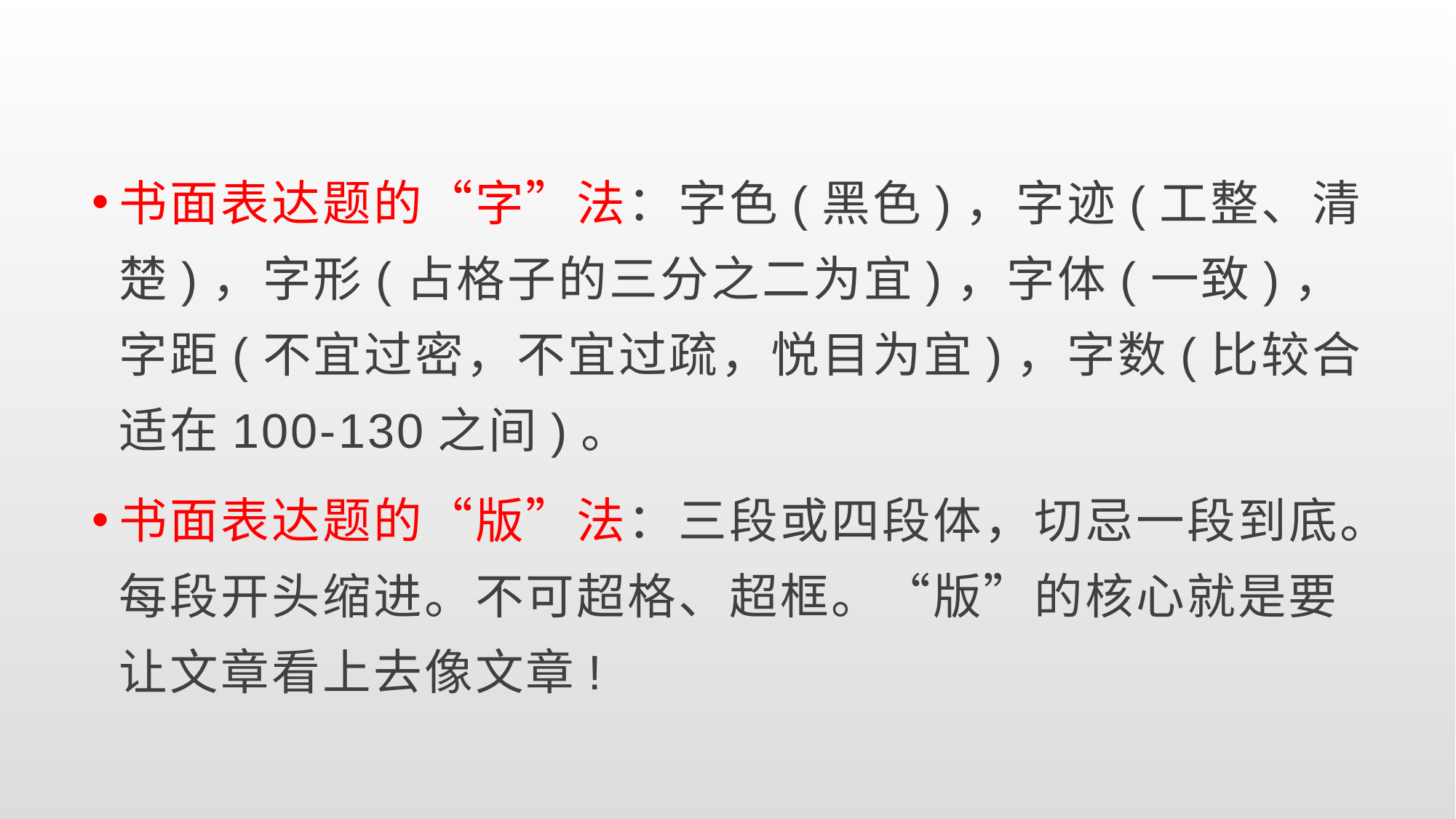

#
书面表达题的“字”法：字色(黑色)，字迹(工整、清楚)，字形(占格子的三分之二为宜)，字体(一致)，字距(不宜过密，不宜过疏，悦目为宜)，字数(比较合适在100-130之间)。
书面表达题的“版”法：三段或四段体，切忌一段到底。每段开头缩进。不可超格、超框。“版”的核心就是要让文章看上去像文章!